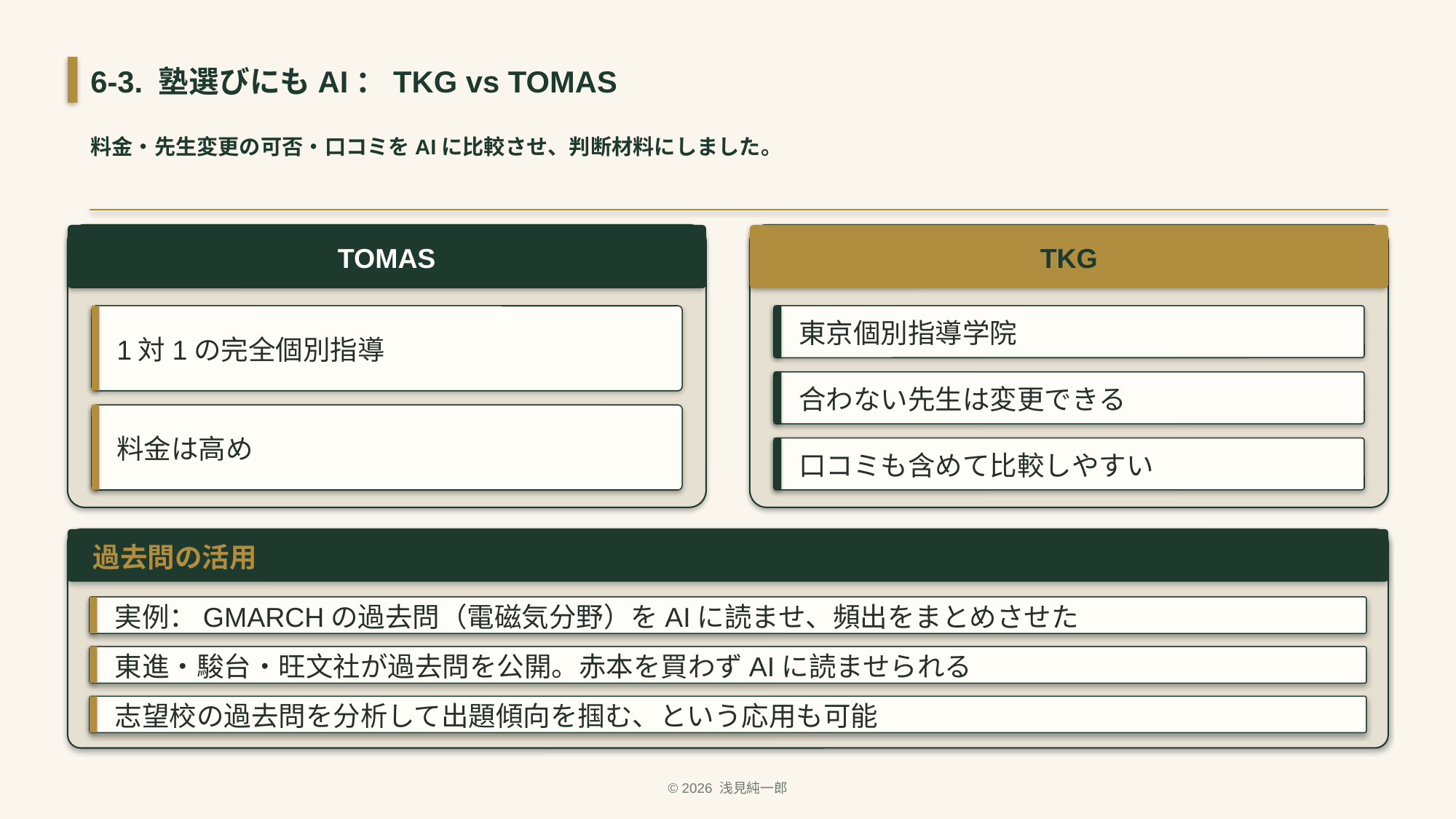

6-3. 塾選びにもAI：TKG vs TOMAS

料金・先生変更の可否・口コミをAIに比較させ、判断材料にしました。

TOMAS

TKG

1対1の完全個別指導

東京個別指導学院

合わない先生は変更できる

料金は高め

口コミも含めて比較しやすい

過去問の活用

実例：GMARCHの過去問（電磁気分野）をAIに読ませ、頻出をまとめさせた

東進・駿台・旺文社が過去問を公開。赤本を買わずAIに読ませられる

志望校の過去問を分析して出題傾向を掴む、という応用も可能
© 2026 浅見純一郎